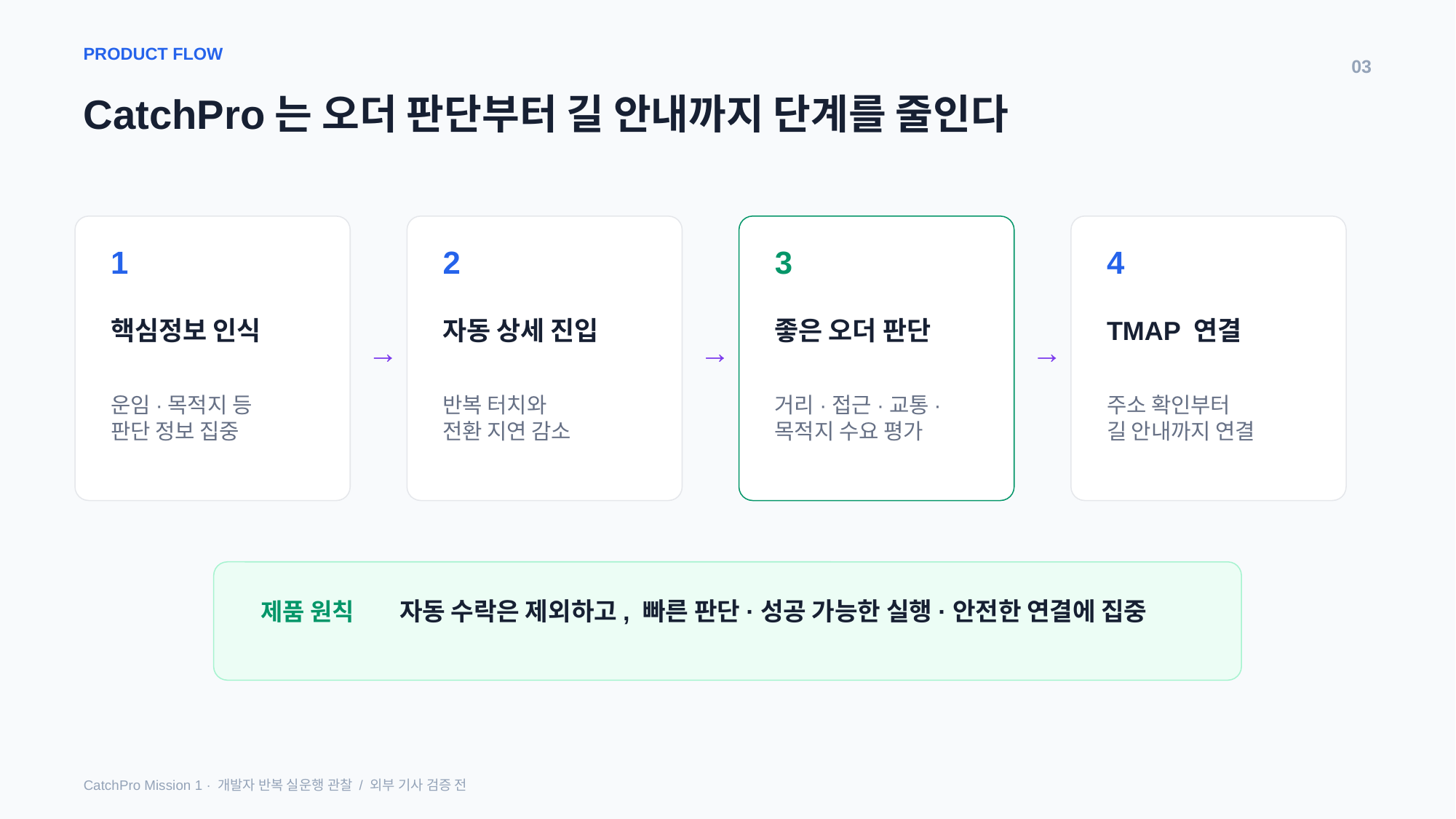

PRODUCT FLOW
03
CatchPro는 오더 판단부터 길 안내까지 단계를 줄인다

1
2
3
4
핵심정보 인식
자동 상세 진입
좋은 오더 판단
TMAP 연결
→
→
→
운임·목적지 등
판단 정보 집중
반복 터치와
전환 지연 감소
거리·접근·교통·
목적지 수요 평가
주소 확인부터
길 안내까지 연결

자동 수락은 제외하고, 빠른 판단·성공 가능한 실행·안전한 연결에 집중
제품 원칙
CatchPro Mission 1 · 개발자 반복 실운행 관찰 / 외부 기사 검증 전